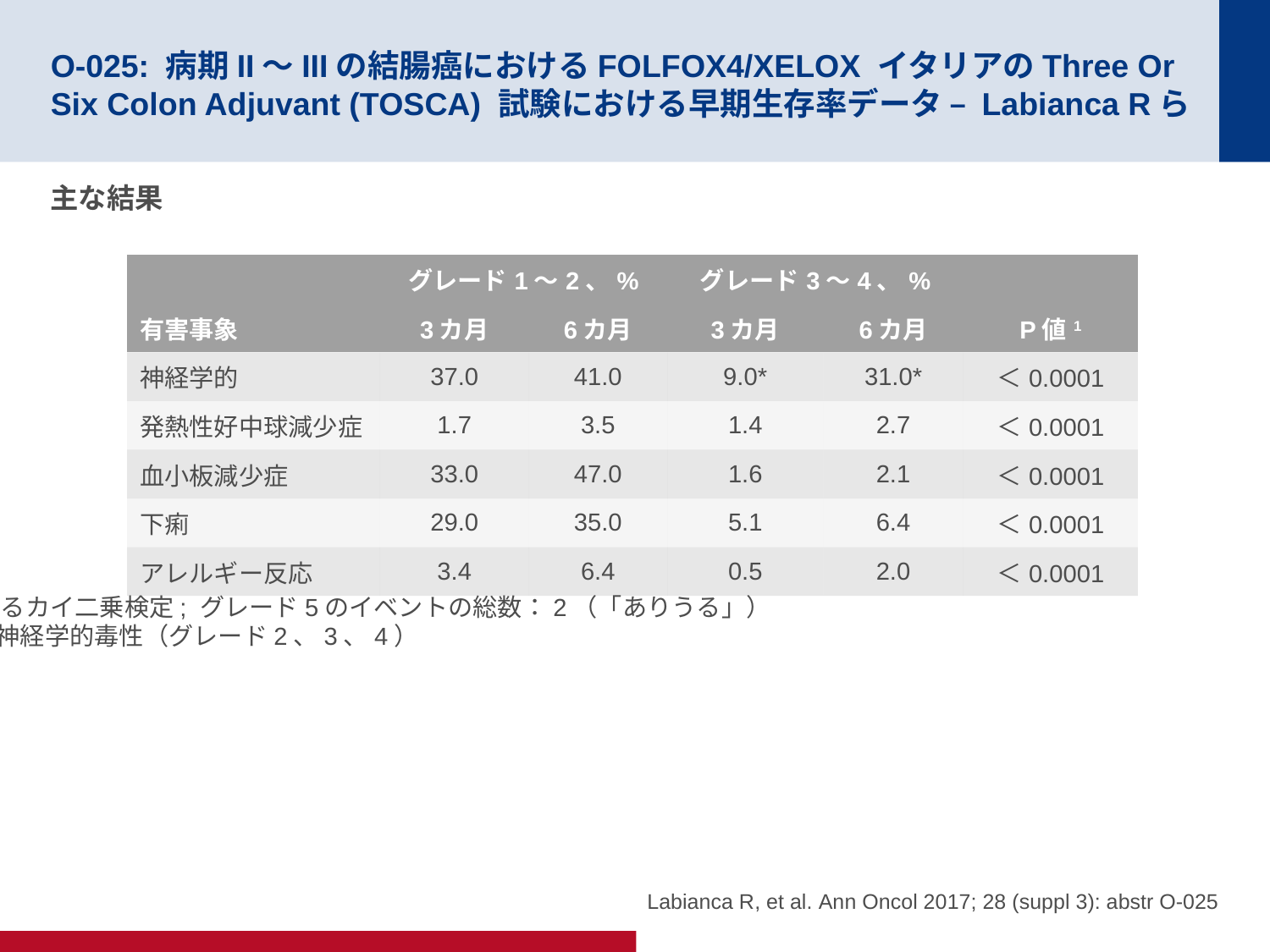

# O-025: 病期II～IIIの結腸癌におけるFOLFOX4/XELOX イタリアのThree Or Six Colon Adjuvant (TOSCA) 試験における早期生存率データ – Labianca Rら
主な結果

| 有害事象 | グレード1～2、% |  | グレード3～4、% |  | P値1 |
| --- | --- | --- | --- | --- | --- |
|  | 3カ月 | 6カ月 | 3カ月 | 6カ月 |  |
| 神経学的 | 37.0 | 41.0 | 9.0\* | 31.0\* | ＜0.0001 |
| 発熱性好中球減少症 | 1.7 | 3.5 | 1.4 | 2.7 | ＜0.0001 |
| 血小板減少症 | 33.0 | 47.0 | 1.6 | 2.1 | ＜0.0001 |
| 下痢 | 29.0 | 35.0 | 5.1 | 6.4 | ＜0.0001 |
| アレルギー反応 | 3.4 | 6.4 | 0.5 | 2.0 | ＜0.0001 |
1 トレンドに関するカイ二乗検定; グレード5のイベントの総数：2（「ありうる」）
*臨床的に重要な神経学的毒性（グレード2、3、4）
Labianca R, et al. Ann Oncol 2017; 28 (suppl 3): abstr O-025